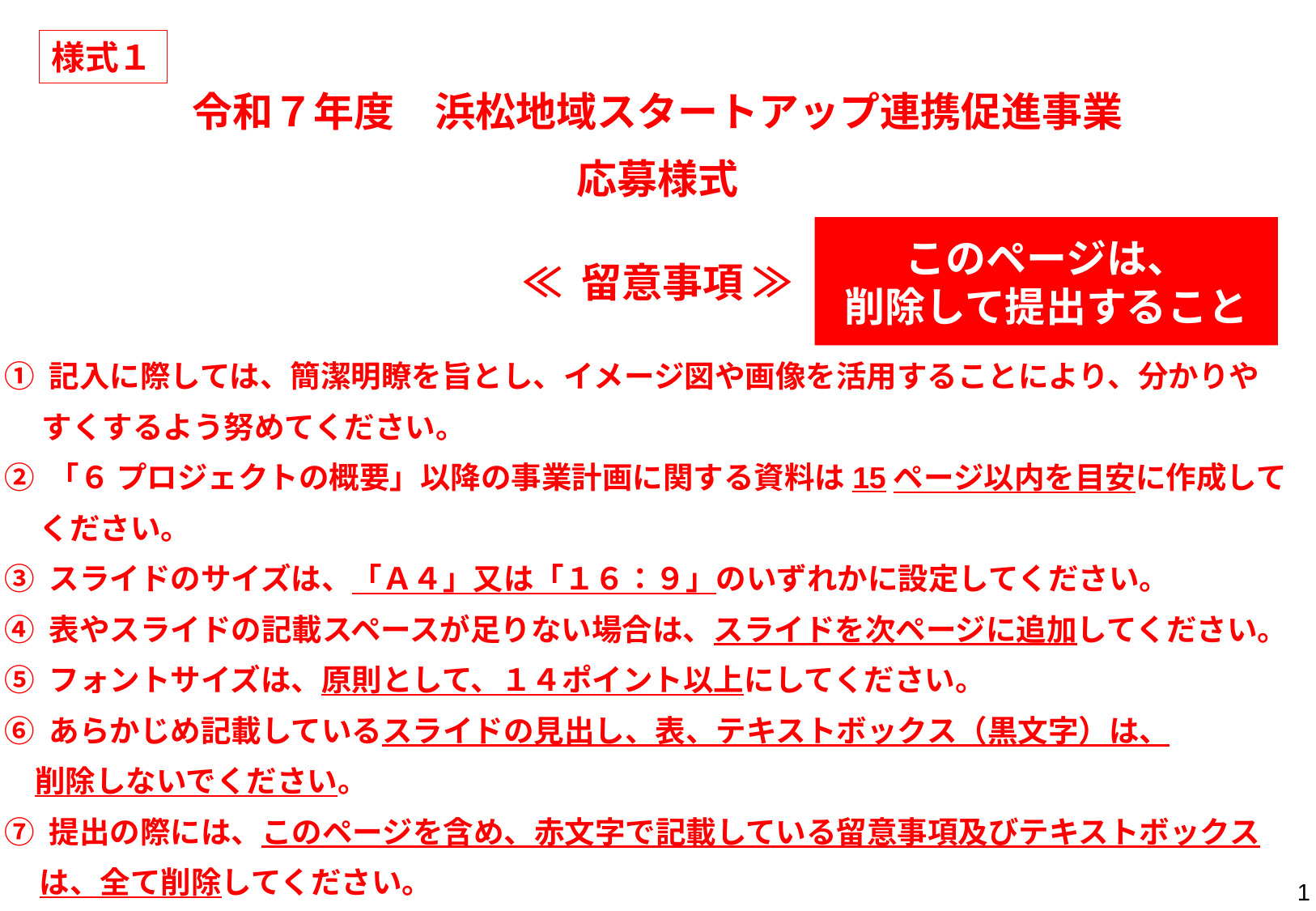

令和７年度　浜松地域スタートアップ連携促進事業
応募様式
様式１
このページは、
削除して提出すること
≪ 留意事項 ≫
① 記入に際しては、簡潔明瞭を旨とし、イメージ図や画像を活用することにより、分かりや
　 すくするよう努めてください。
② 「６ プロジェクトの概要」以降の事業計画に関する資料は15ページ以内を目安に作成して
    ください。
③ スライドのサイズは、「Ａ４」又は「１６：９」のいずれかに設定してください。
④ 表やスライドの記載スペースが足りない場合は、スライドを次ページに追加してください。
⑤ フォントサイズは、原則として、１４ポイント以上にしてください。
⑥ あらかじめ記載しているスライドの見出し、表、テキストボックス（黒文字）は、
　削除しないでください。
⑦ 提出の際には、このページを含め、赤文字で記載している留意事項及びテキストボックス
    は、全て削除してください。
1